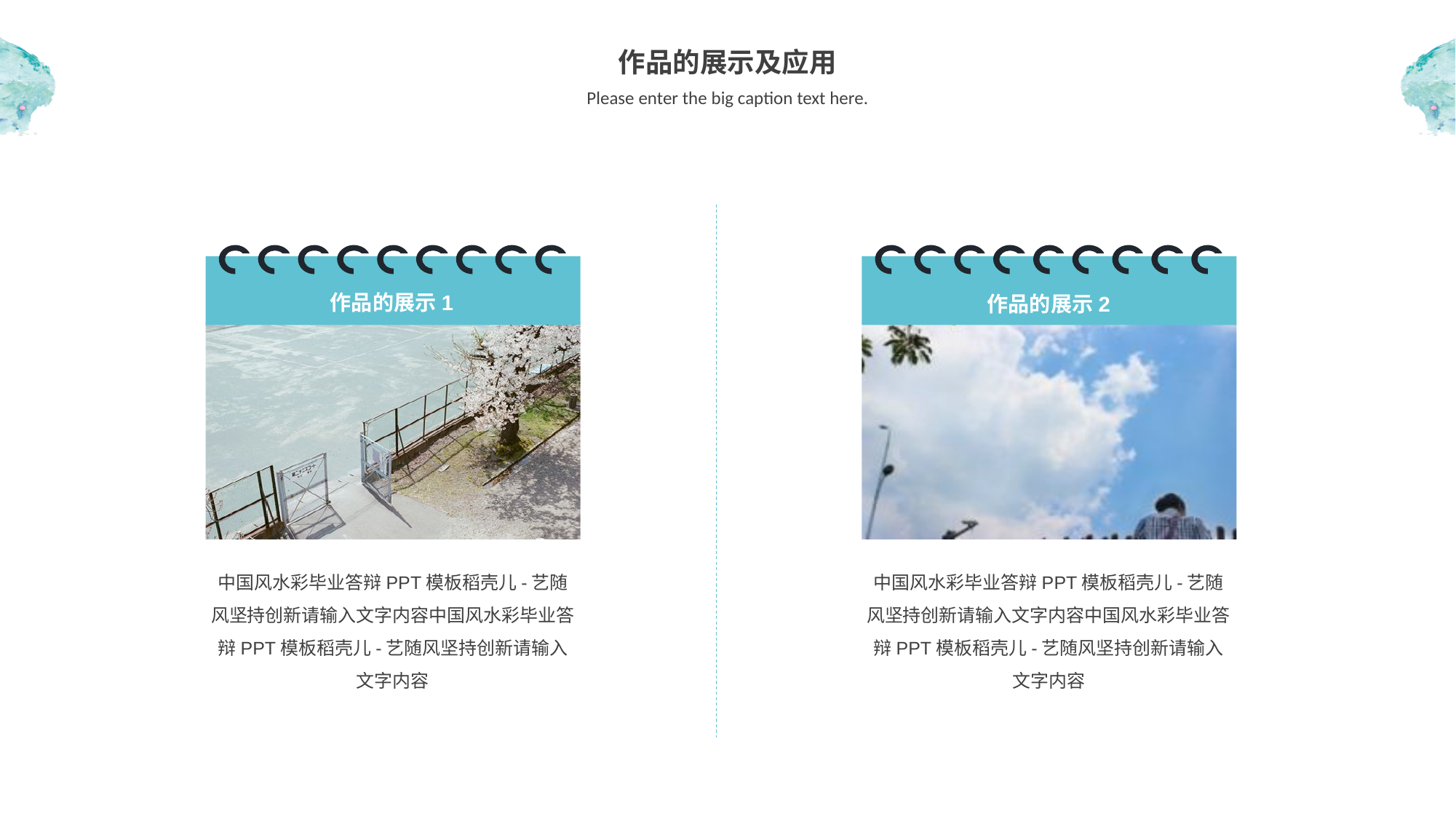

作品的展示及应用
Please enter the big caption text here.

作品的展示1
作品的展示2
中国风水彩毕业答辩PPT模板稻壳儿-艺随风坚持创新请输入文字内容中国风水彩毕业答辩PPT模板稻壳儿-艺随风坚持创新请输入文字内容
中国风水彩毕业答辩PPT模板稻壳儿-艺随风坚持创新请输入文字内容中国风水彩毕业答辩PPT模板稻壳儿-艺随风坚持创新请输入文字内容